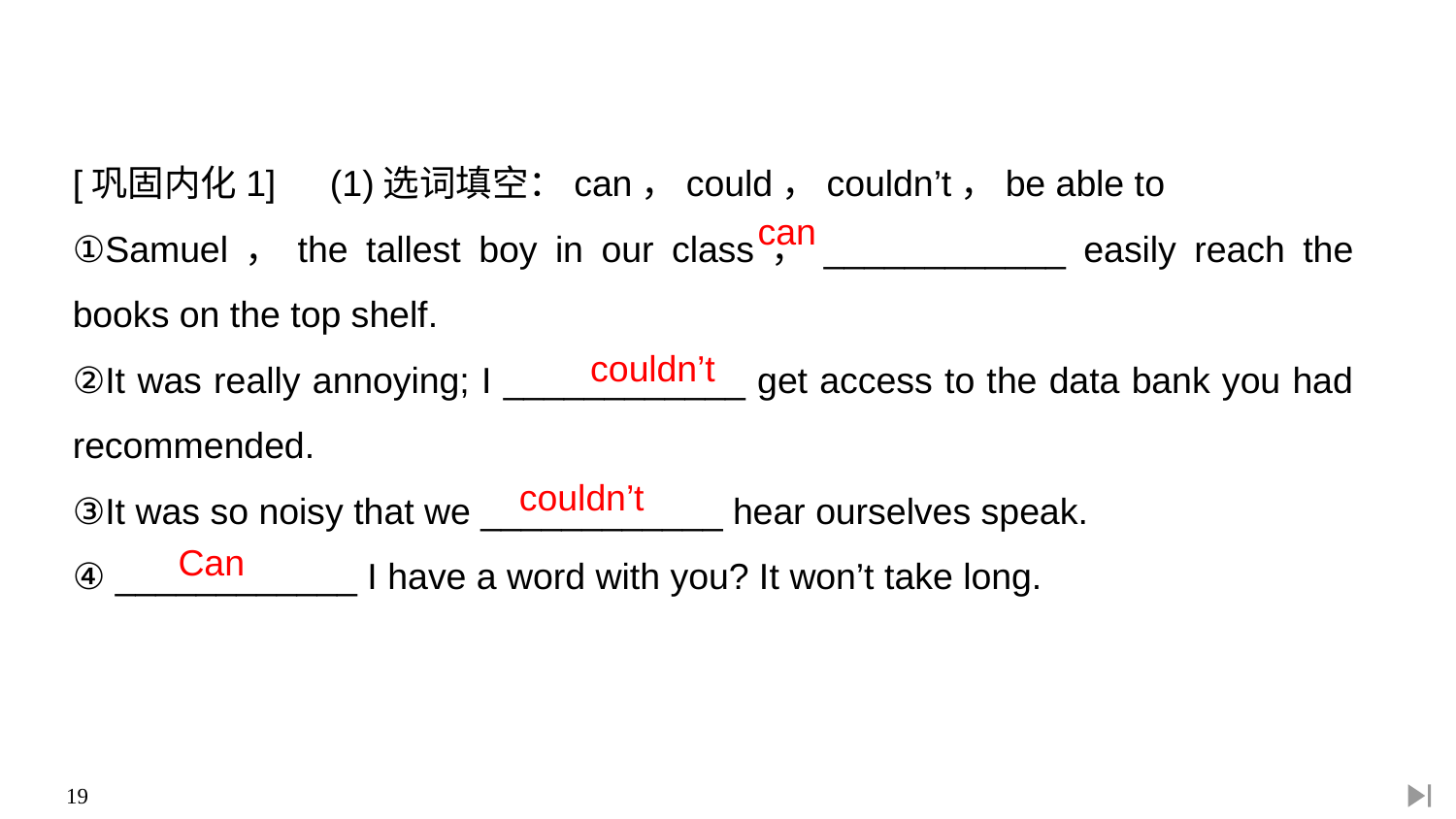

[巩固内化1]　(1)选词填空：can，could，couldn’t，be able to
①Samuel，the tallest boy in our class，____________ easily reach the books on the top shelf.
②It was really annoying; I ____________ get access to the data bank you had recommended.
③It was so noisy that we ____________ hear ourselves speak.
④ ____________ I have a word with you? It won’t take long.
can
couldn’t
couldn’t
Can